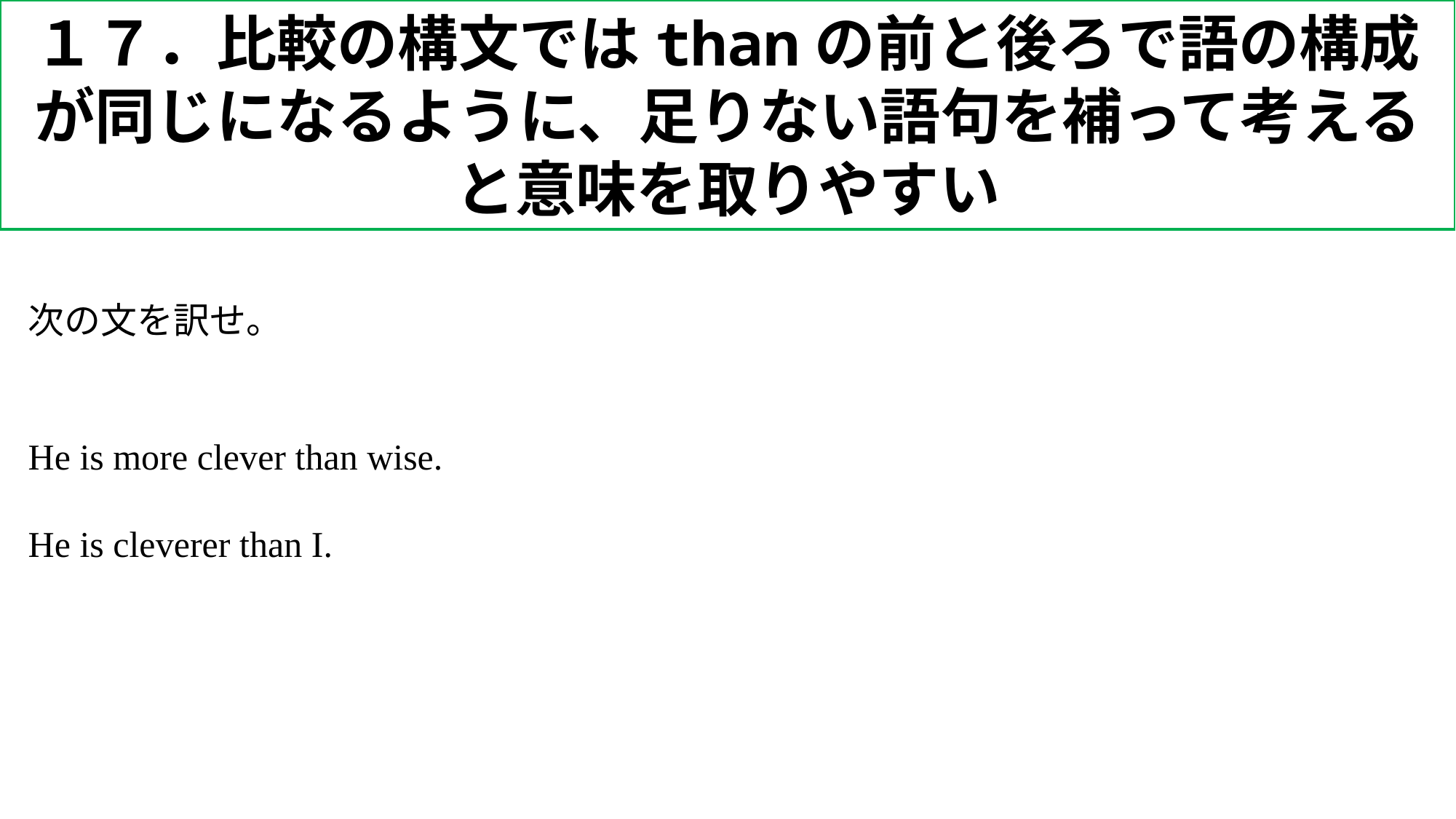

１７．比較の構文ではthanの前と後ろで語の構成が同じになるように、足りない語句を補って考えると意味を取りやすい
次の文を訳せ。
He is more clever than wise.

He is cleverer than I.